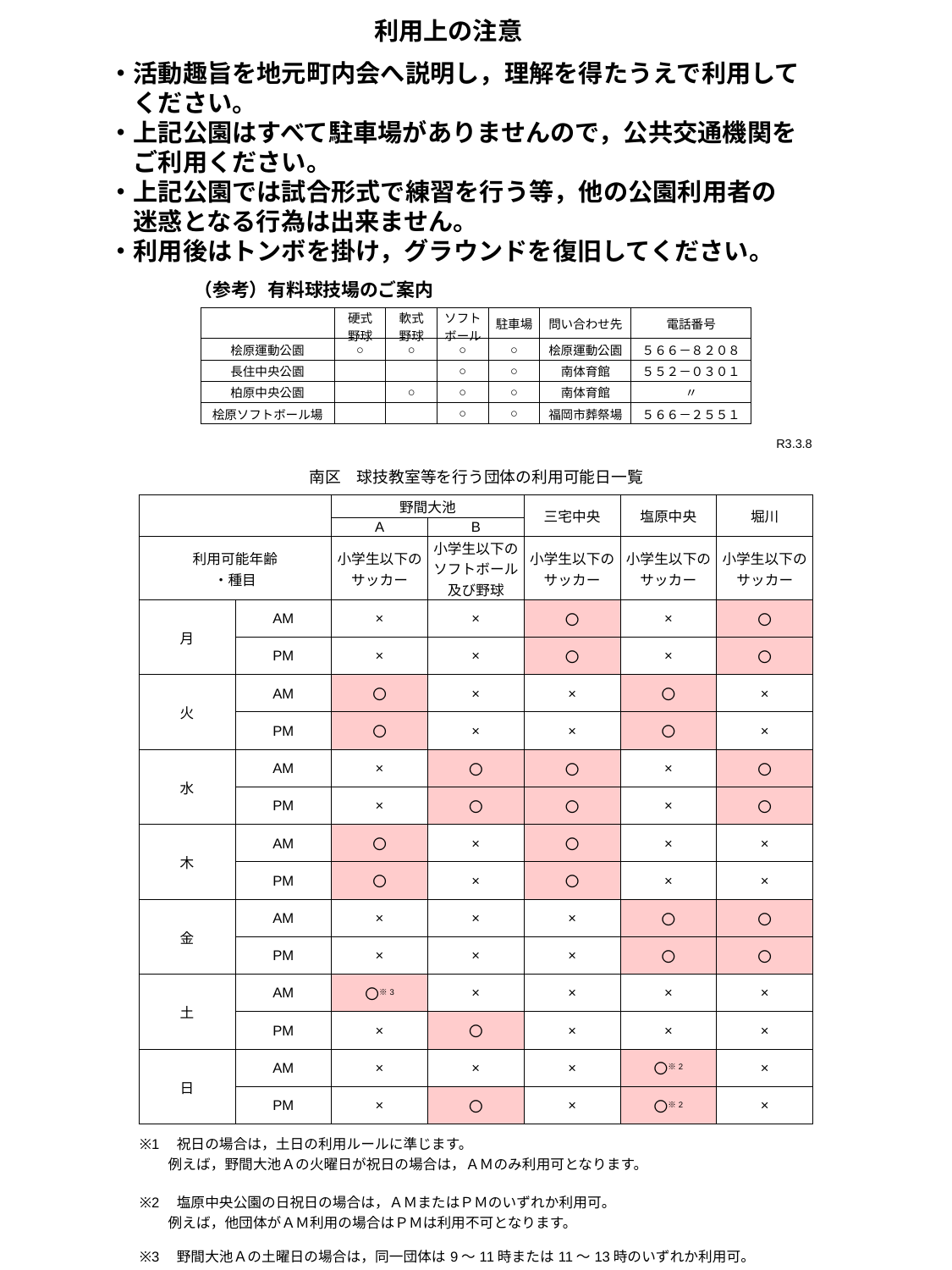

#
利用上の注意
・活動趣旨を地元町内会へ説明し，理解を得たうえで利用して
　ください。
・上記公園はすべて駐車場がありませんので，公共交通機関を
　ご利用ください。
・上記公園では試合形式で練習を行う等，他の公園利用者の
　迷惑となる行為は出来ません。
・利用後はトンボを掛け，グラウンドを復旧してください。
（参考）有料球技場のご案内
|  | 硬式 野球 | 軟式 野球 | ソフト ボール | 駐車場 | 問い合わせ先 | 電話番号 |
| --- | --- | --- | --- | --- | --- | --- |
| 桧原運動公園 | ○ | ○ | ○ | ○ | 桧原運動公園 | ５６６－８２０８ |
| 長住中央公園 |  |  | ○ | ○ | 南体育館 | ５５２－０３０１ |
| 柏原中央公園 |  | ○ | ○ | ○ | 南体育館 | 〃 |
| 桧原ソフトボール場 |  |  | ○ | ○ | 福岡市葬祭場 | ５６６－２５５１ |
|  |  |  |  |  |  | R3.3.8 |
| --- | --- | --- | --- | --- | --- | --- |
| 南区　球技教室等を行う団体の利用可能日一覧 |  |  |  |  |  |  |
|  |  | 野間大池 |  | 三宅中央 | 塩原中央 | 堀川 |
|  |  | A | B |  |  |  |
| 利用可能年齢 ・種目 |  | 小学生以下の サッカー | 小学生以下の ソフトボール 及び野球 | 小学生以下の サッカー | 小学生以下の サッカー | 小学生以下の サッカー |
| 月 | AM | × | × | 〇 | × | 〇 |
|  | PM | × | × | 〇 | × | 〇 |
| 火 | AM | 〇 | × | × | 〇 | × |
|  | PM | 〇 | × | × | 〇 | × |
| 水 | AM | × | 〇 | 〇 | × | 〇 |
|  | PM | × | 〇 | 〇 | × | 〇 |
| 木 | AM | 〇 | × | 〇 | × | × |
|  | PM | 〇 | × | 〇 | × | × |
| 金 | AM | × | × | × | 〇 | 〇 |
|  | PM | × | × | × | 〇 | 〇 |
| 土 | AM | 〇※3 | × | × | × | × |
|  | PM | × | 〇 | × | × | × |
| 日 | AM | × | × | × | 〇※2 | × |
|  | PM | × | 〇 | × | 〇※2 | × |
| ※1　祝日の場合は，土日の利用ルールに準じます。 　　例えば，野間大池Ａの火曜日が祝日の場合は，ＡＭのみ利用可となります。 |  |  |  |  |  |  |
|  |  |  |  |  |  |  |
| ※2　塩原中央公園の日祝日の場合は，ＡＭまたはＰＭのいずれか利用可。 　　例えば，他団体がＡＭ利用の場合はＰＭは利用不可となります。 |  |  |  |  |  |  |
|  |  |  |  |  |  |  |
| ※3　野間大池Ａの土曜日の場合は，同一団体は9～11時または11～13時のいずれか利用可。 |  |  |  |  |  |  |